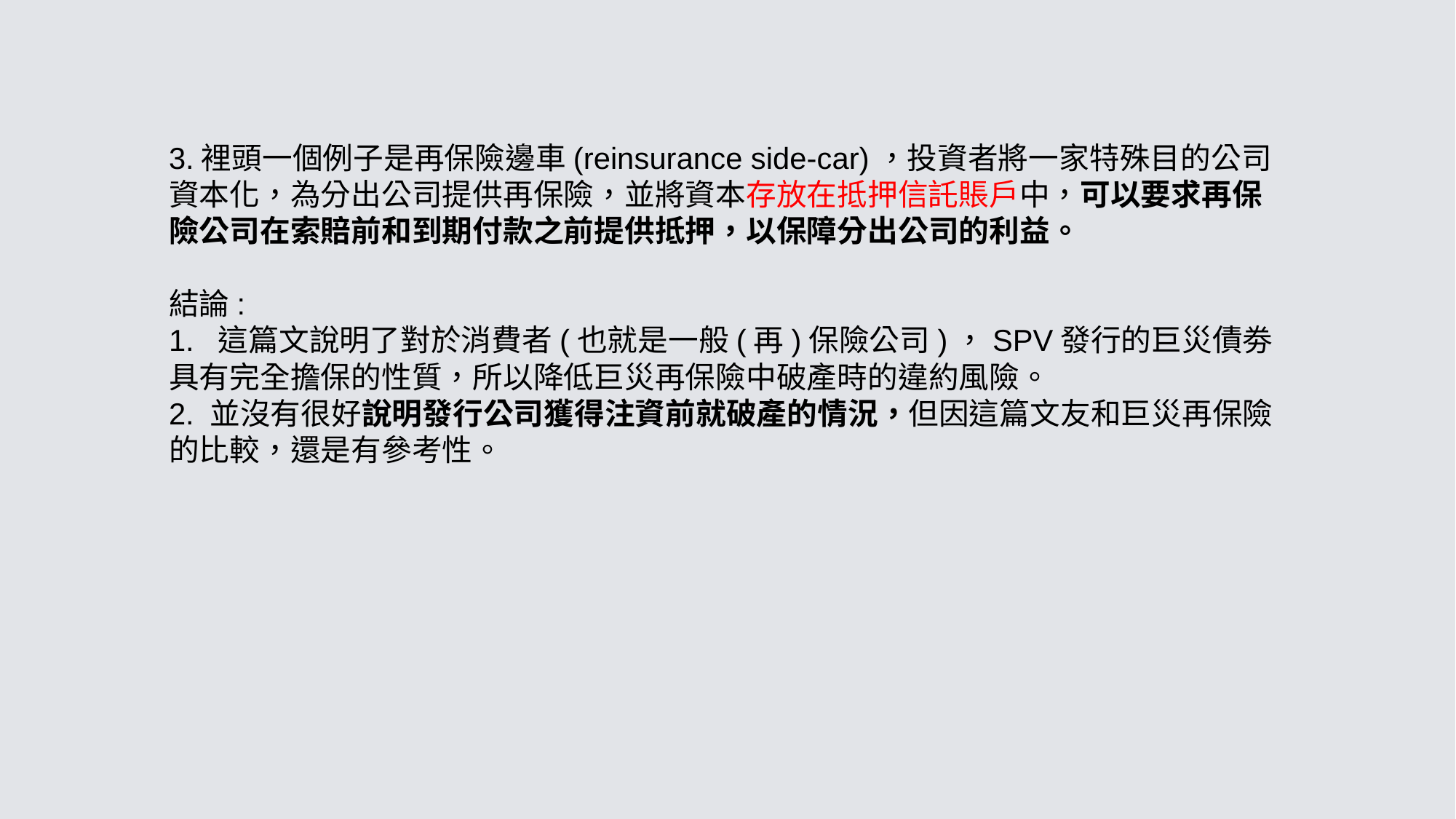

3.裡頭一個例子是再保險邊車(reinsurance side-car)，投資者將一家特殊目的公司資本化，為分出公司提供再保險，並將資本存放在抵押信託賬戶中，可以要求再保險公司在索賠前和到期付款之前提供抵押，以保障分出公司的利益。
結論:
1.  這篇文說明了對於消費者(也就是一般(再)保險公司)，SPV發行的巨災債劵具有完全擔保的性質，所以降低巨災再保險中破產時的違約風險。
2. 並沒有很好說明發行公司獲得注資前就破產的情況，但因這篇文友和巨災再保險的比較，還是有參考性。